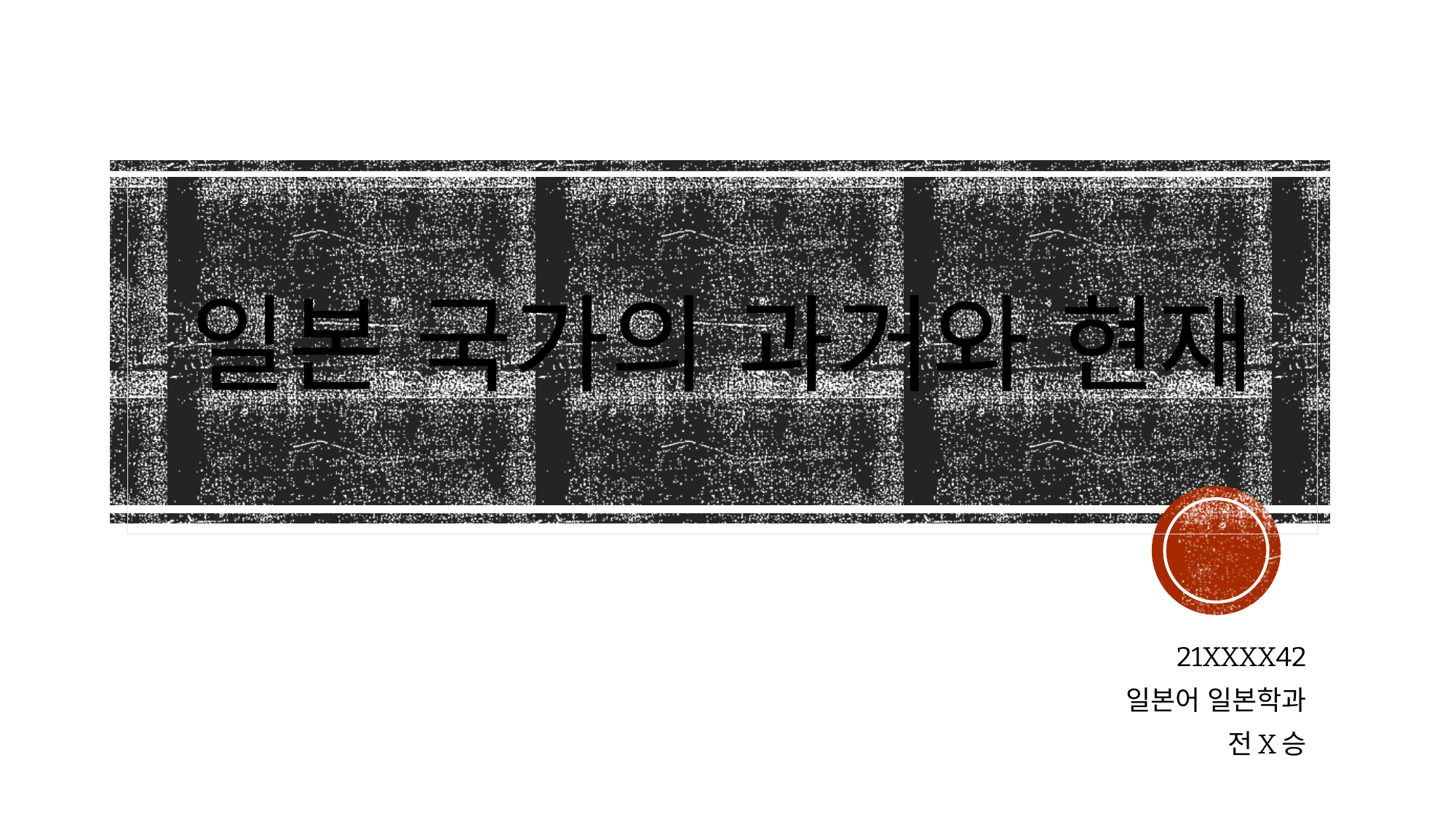

# 일본 국가의 과거와 현재
21XXXX42
일본어 일본학과
전X승